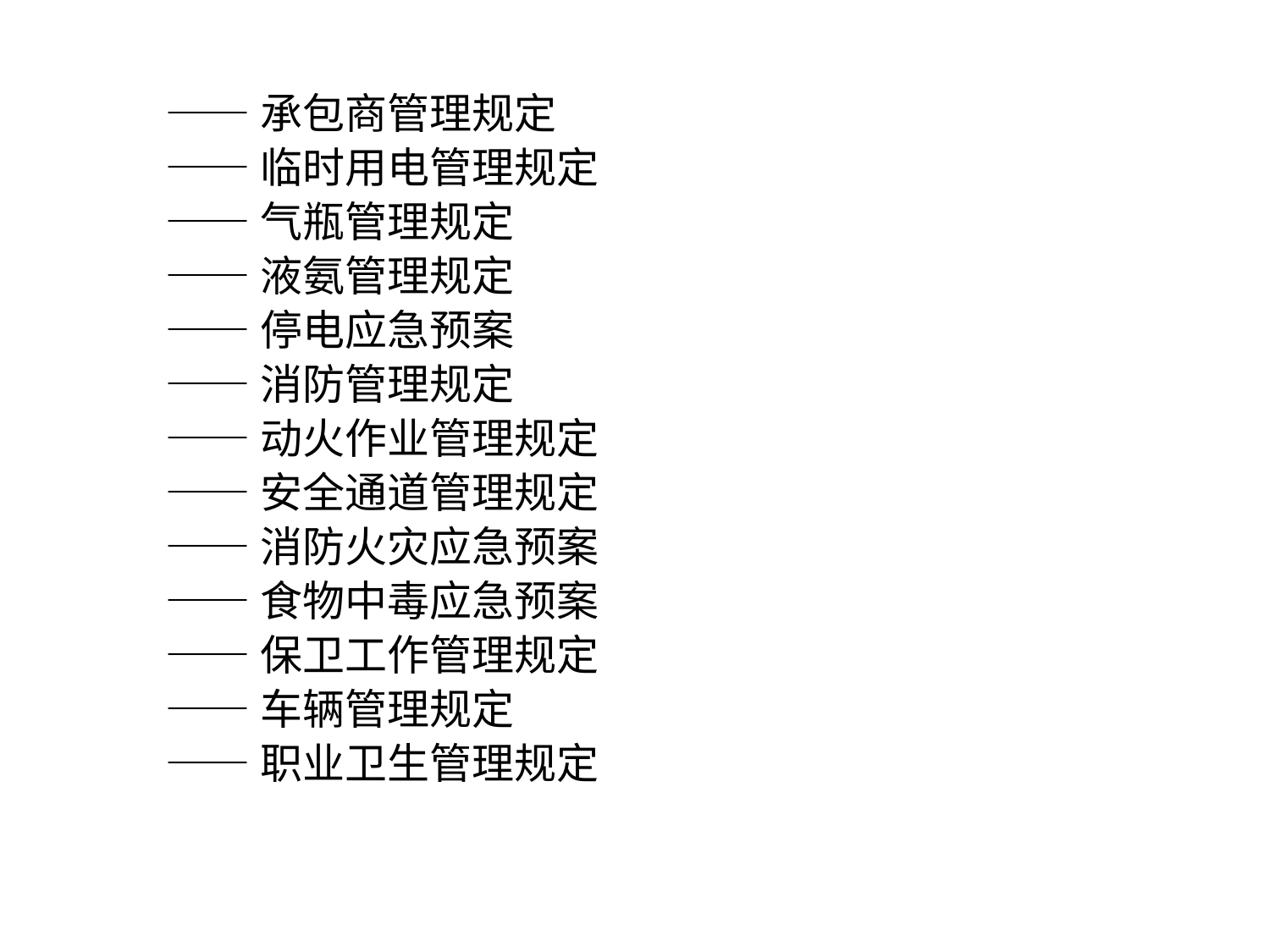

——承包商管理规定
——临时用电管理规定
——气瓶管理规定
——液氨管理规定
——停电应急预案
——消防管理规定
——动火作业管理规定
——安全通道管理规定
——消防火灾应急预案
——食物中毒应急预案
——保卫工作管理规定
——车辆管理规定
——职业卫生管理规定

66